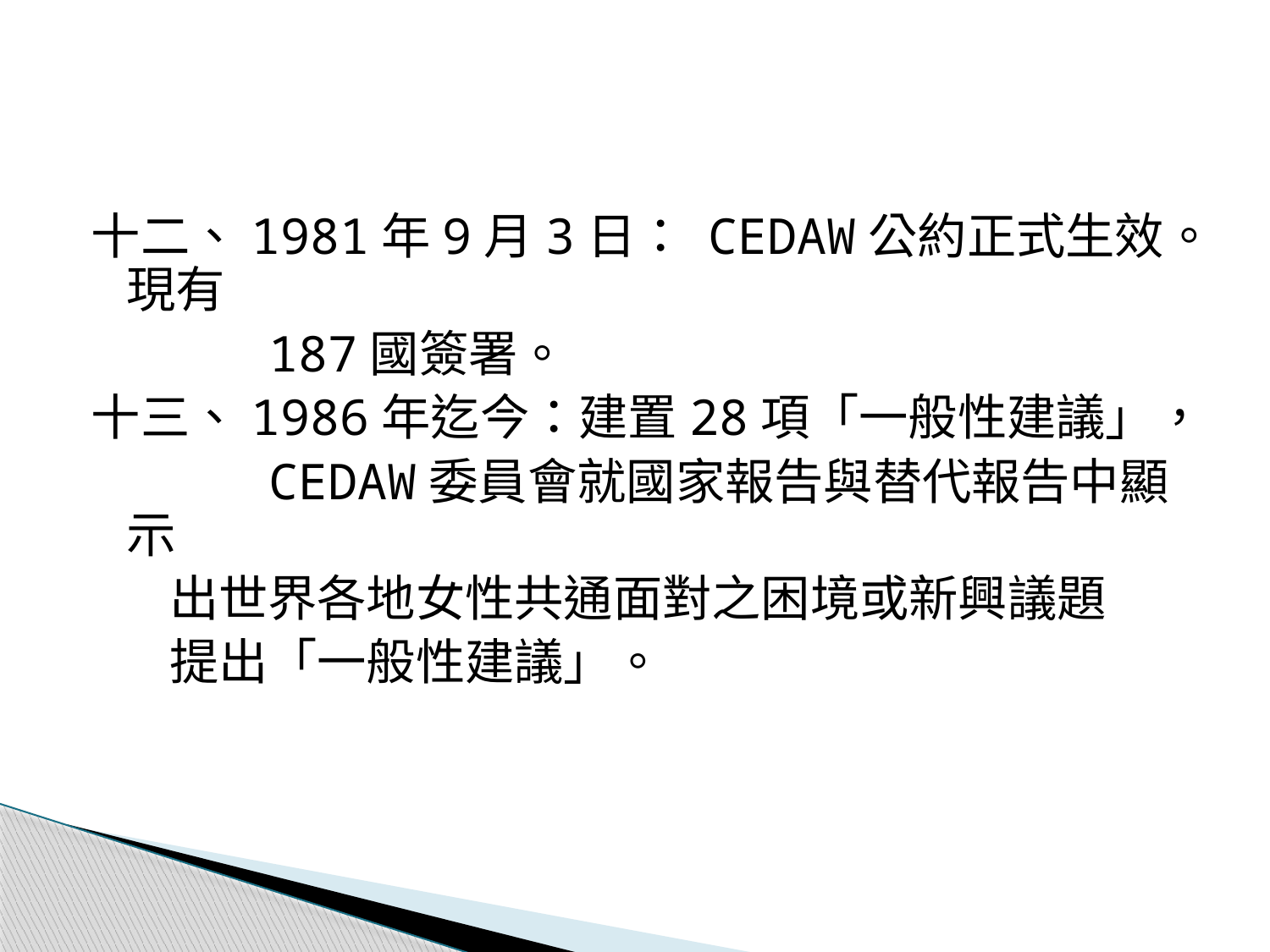

#
十二、1981年9月3日： CEDAW公約正式生效。現有
      187國簽署。
十三、1986年迄今：建置28項「一般性建議」，
      CEDAW委員會就國家報告與替代報告中顯示
      出世界各地女性共通面對之困境或新興議題
      提出「一般性建議」。